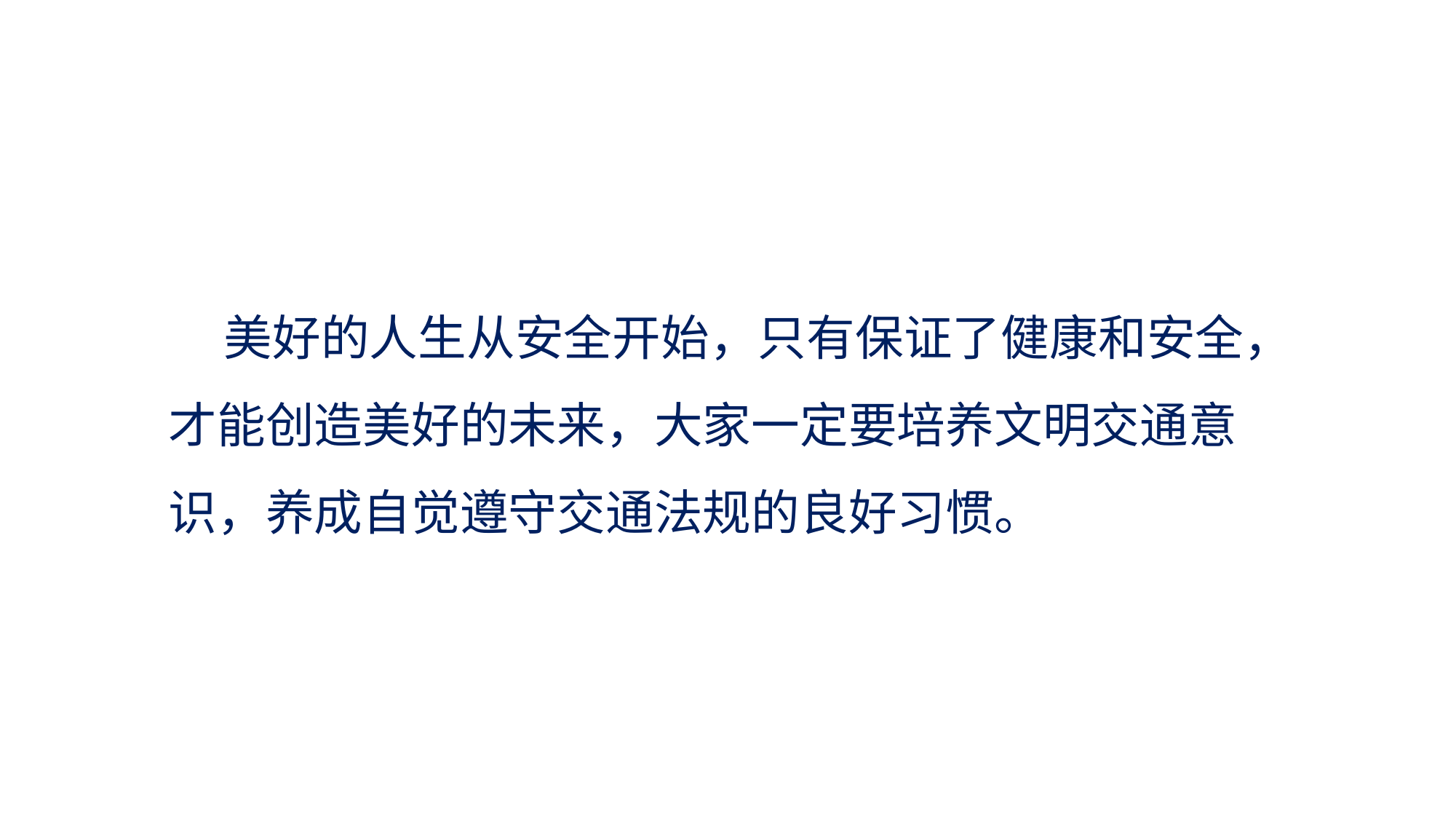

美好的人生从安全开始，只有保证了健康和安全，才能创造美好的未来，大家一定要培养文明交通意识，养成自觉遵守交通法规的良好习惯。